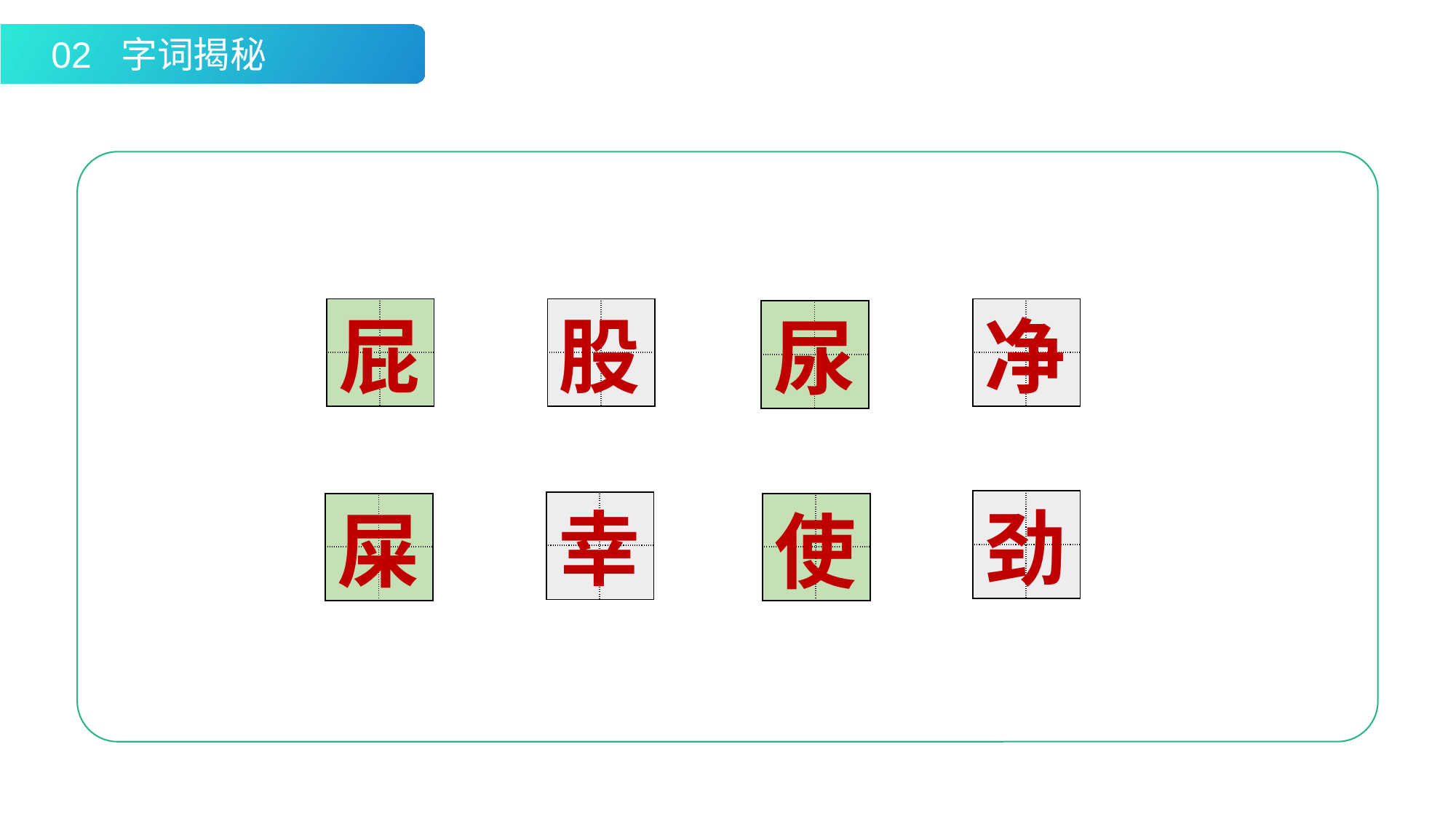

02  字词揭秘
|  |  |
| --- | --- |
|  |  |
|  |  |
| --- | --- |
|  |  |
|  |  |
| --- | --- |
|  |  |
股
净
屁
|  |  |
| --- | --- |
|  |  |
尿
|  |  |
| --- | --- |
|  |  |
幸
|  |  |
| --- | --- |
|  |  |
劲
|  |  |
| --- | --- |
|  |  |
|  |  |
| --- | --- |
|  |  |
屎
使